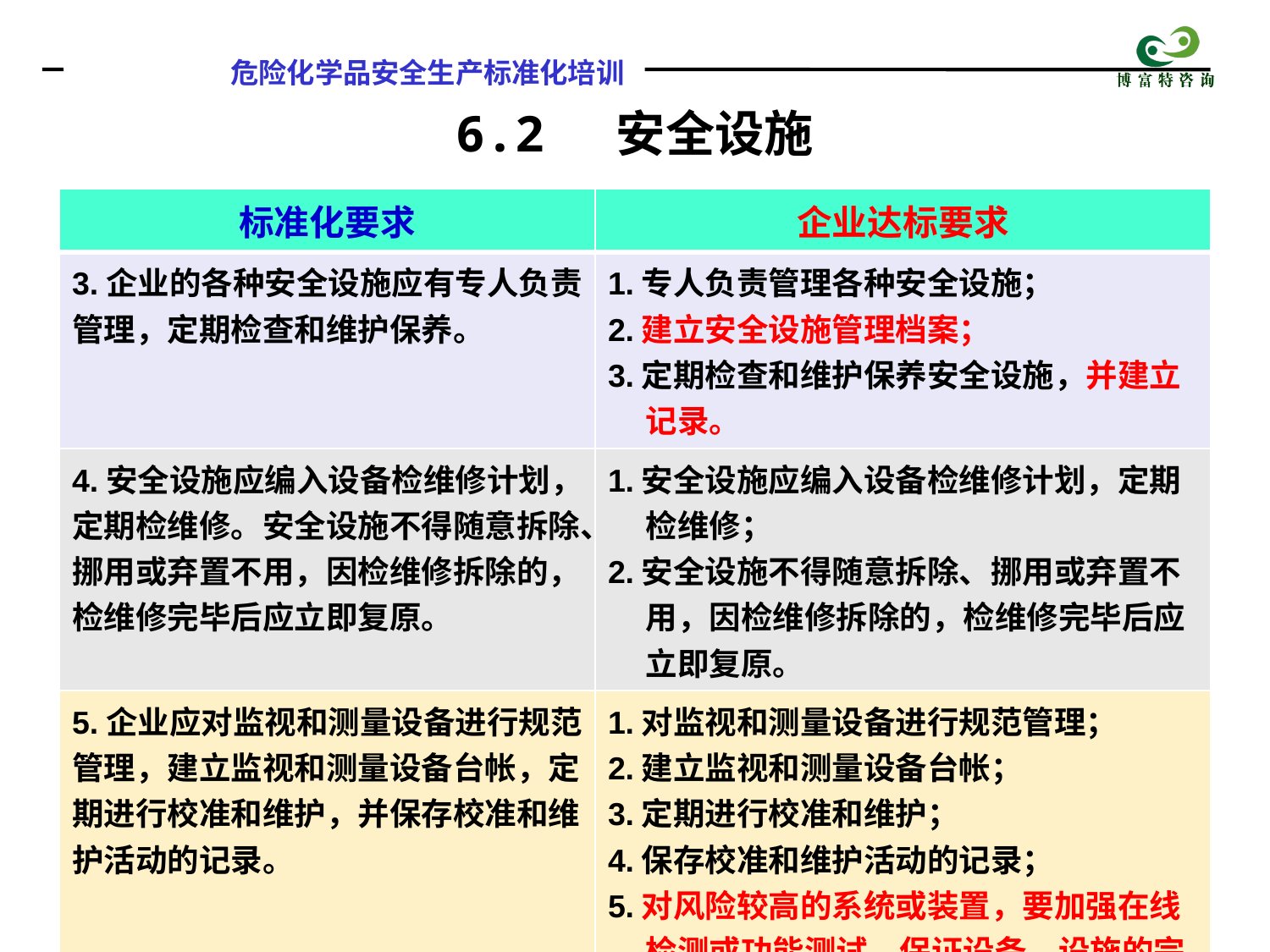

6.2  安全设施
| 标准化要求 | 企业达标要求 |
| --- | --- |
| 3.企业的各种安全设施应有专人负责管理，定期检查和维护保养。 | 1.专人负责管理各种安全设施； 2.建立安全设施管理档案； 3.定期检查和维护保养安全设施，并建立记录。 |
| 4.安全设施应编入设备检维修计划，定期检维修。安全设施不得随意拆除、挪用或弃置不用，因检维修拆除的，检维修完毕后应立即复原。 | 1.安全设施应编入设备检维修计划，定期检维修； 2.安全设施不得随意拆除、挪用或弃置不用，因检维修拆除的，检维修完毕后应立即复原。 |
| 5.企业应对监视和测量设备进行规范管理，建立监视和测量设备台帐，定期进行校准和维护，并保存校准和维护活动的记录。 | 1.对监视和测量设备进行规范管理； 2.建立监视和测量设备台帐； 3.定期进行校准和维护； 4.保存校准和维护活动的记录； 5.对风险较高的系统或装置，要加强在线检测或功能测试，保证设备、设施的完整性。 |